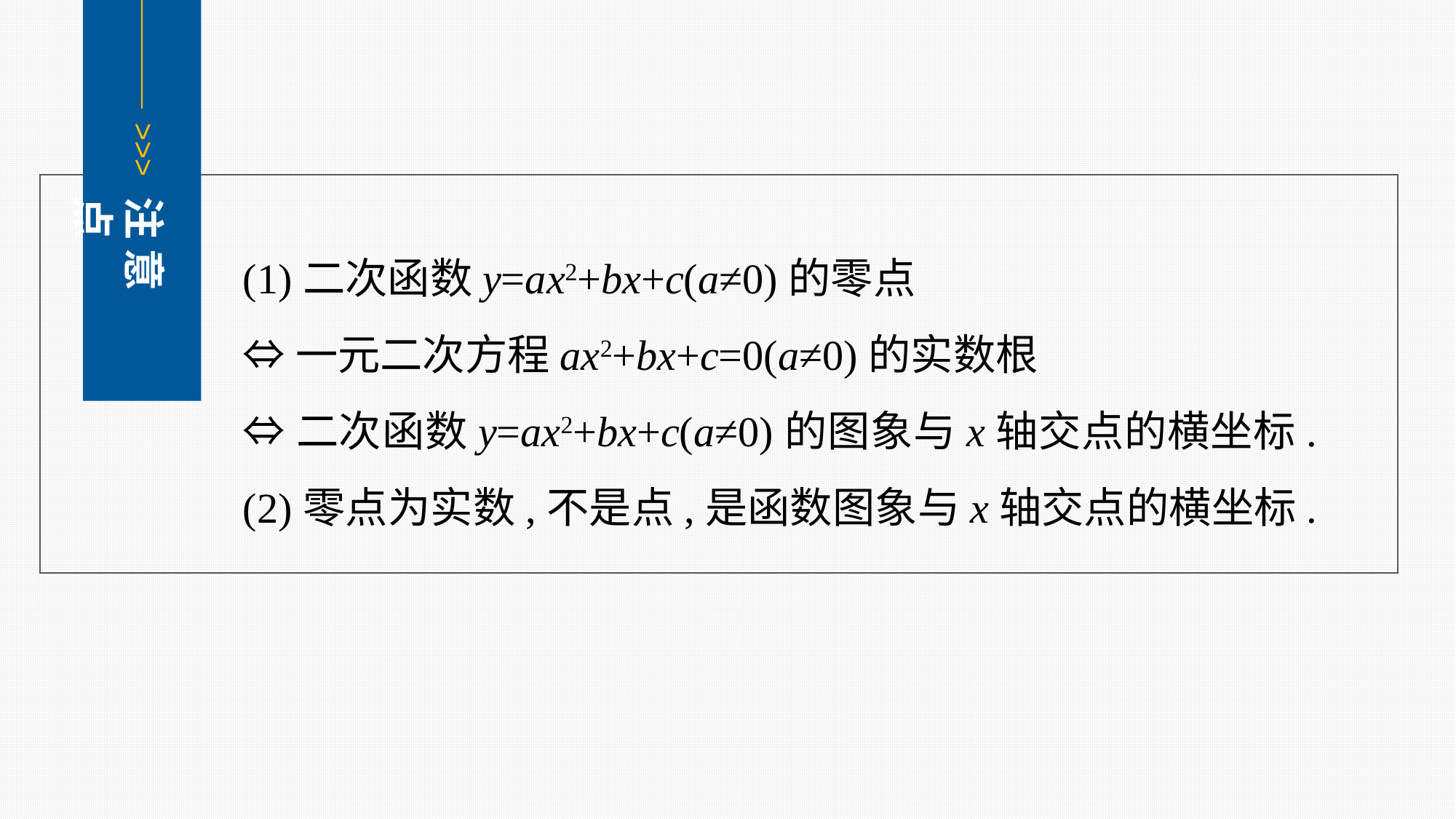

<<<
注 意 点

(1)二次函数y=ax2+bx+c(a≠0)的零点
⇔一元二次方程ax2+bx+c=0(a≠0)的实数根
⇔二次函数y=ax2+bx+c(a≠0)的图象与x轴交点的横坐标.
(2)零点为实数,不是点,是函数图象与x轴交点的横坐标.